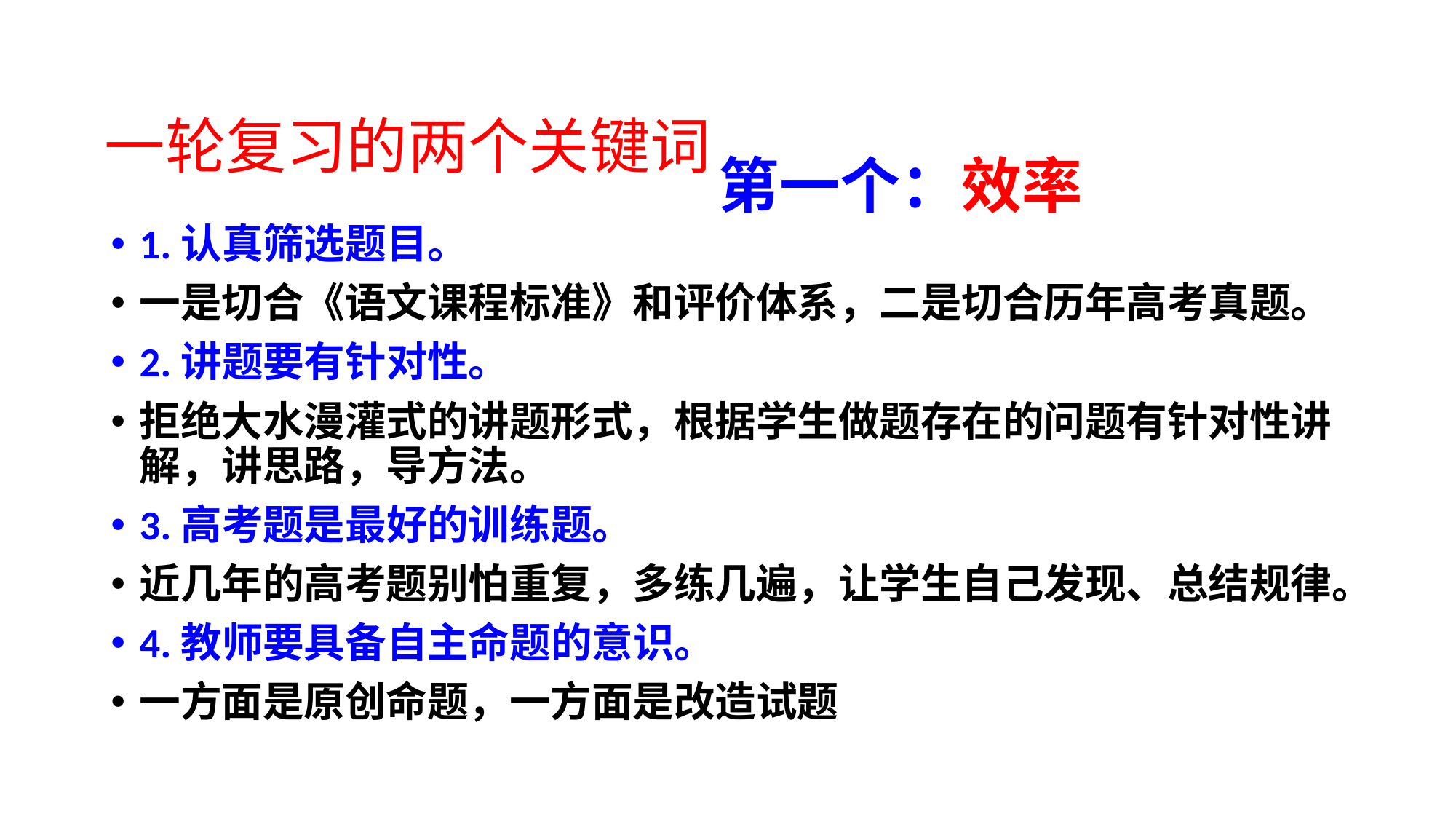

# 一轮复习的两个关键词
第一个：效率
1.认真筛选题目。
一是切合《语文课程标准》和评价体系，二是切合历年高考真题。
2.讲题要有针对性。
拒绝大水漫灌式的讲题形式，根据学生做题存在的问题有针对性讲解，讲思路，导方法。
3.高考题是最好的训练题。
近几年的高考题别怕重复，多练几遍，让学生自己发现、总结规律。
4.教师要具备自主命题的意识。
一方面是原创命题，一方面是改造试题